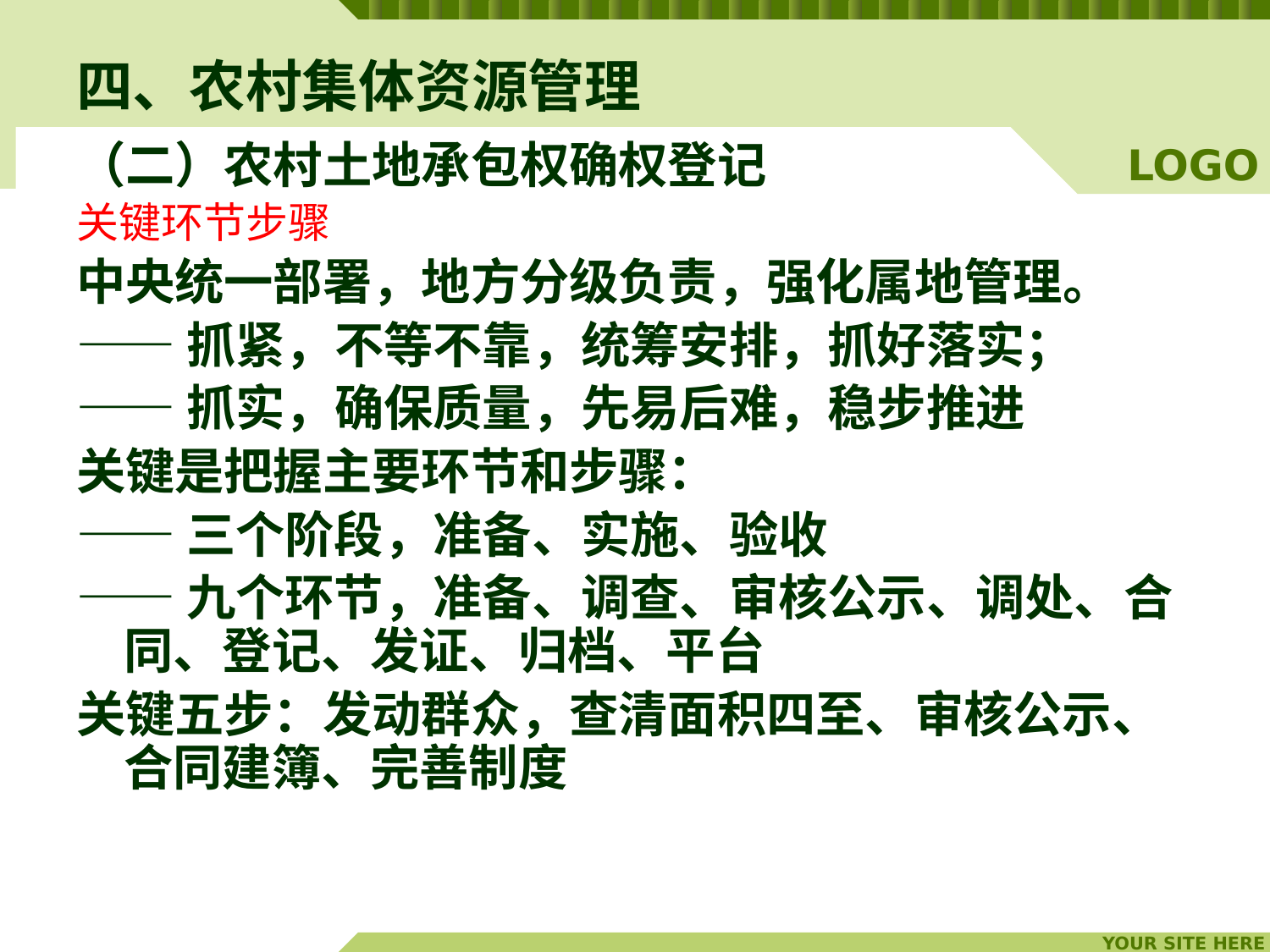

# 四、农村集体资源管理
（二）农村土地承包权确权登记
关键环节步骤
中央统一部署，地方分级负责，强化属地管理。
——抓紧，不等不靠，统筹安排，抓好落实；
——抓实，确保质量，先易后难，稳步推进
关键是把握主要环节和步骤：
——三个阶段，准备、实施、验收
——九个环节，准备、调查、审核公示、调处、合同、登记、发证、归档、平台
关键五步：发动群众，查清面积四至、审核公示、合同建簿、完善制度